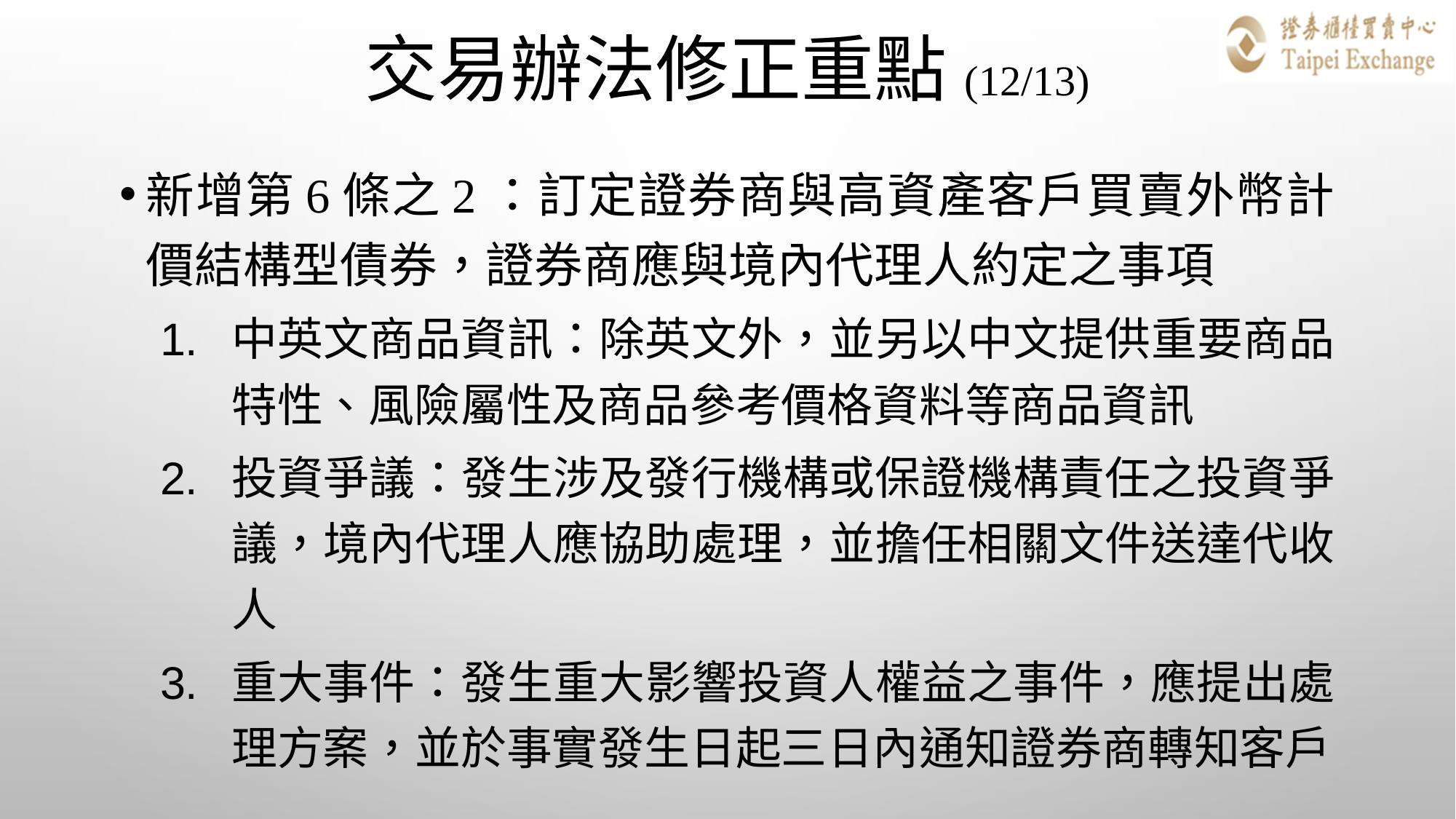

# 交易辦法修正重點(12/13)
新增第6條之2：訂定證券商與高資產客戶買賣外幣計價結構型債券，證券商應與境內代理人約定之事項
中英文商品資訊：除英文外，並另以中文提供重要商品特性、風險屬性及商品參考價格資料等商品資訊
投資爭議：發生涉及發行機構或保證機構責任之投資爭議，境內代理人應協助處理，並擔任相關文件送達代收人
重大事件：發生重大影響投資人權益之事件，應提出處理方案，並於事實發生日起三日內通知證券商轉知客戶